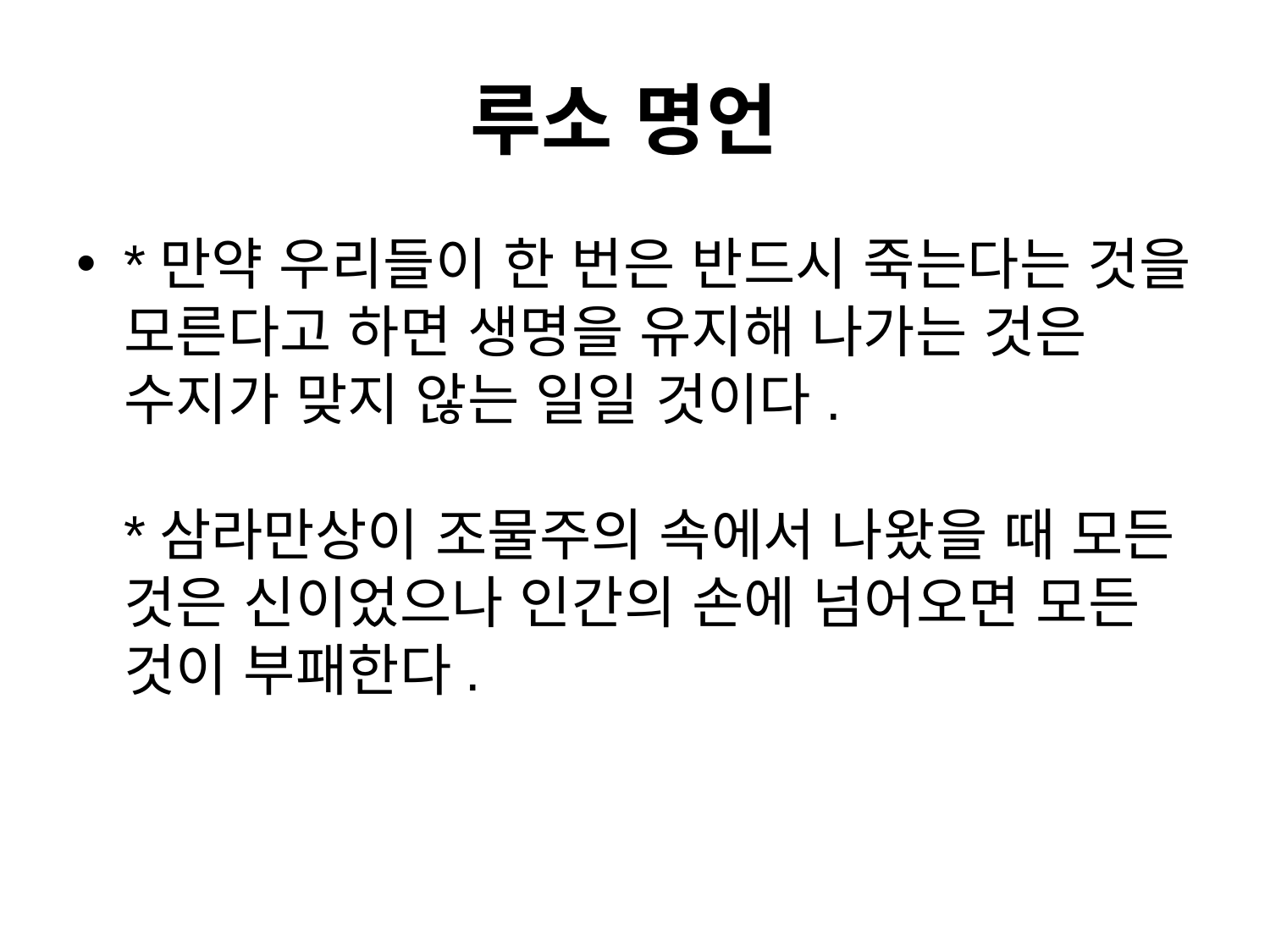

# 루소 명언
*만약 우리들이 한 번은 반드시 죽는다는 것을 모른다고 하면 생명을 유지해 나가는 것은 수지가 맞지 않는 일일 것이다.
*삼라만상이 조물주의 속에서 나왔을 때 모든 것은 신이었으나 인간의 손에 넘어오면 모든 것이 부패한다.